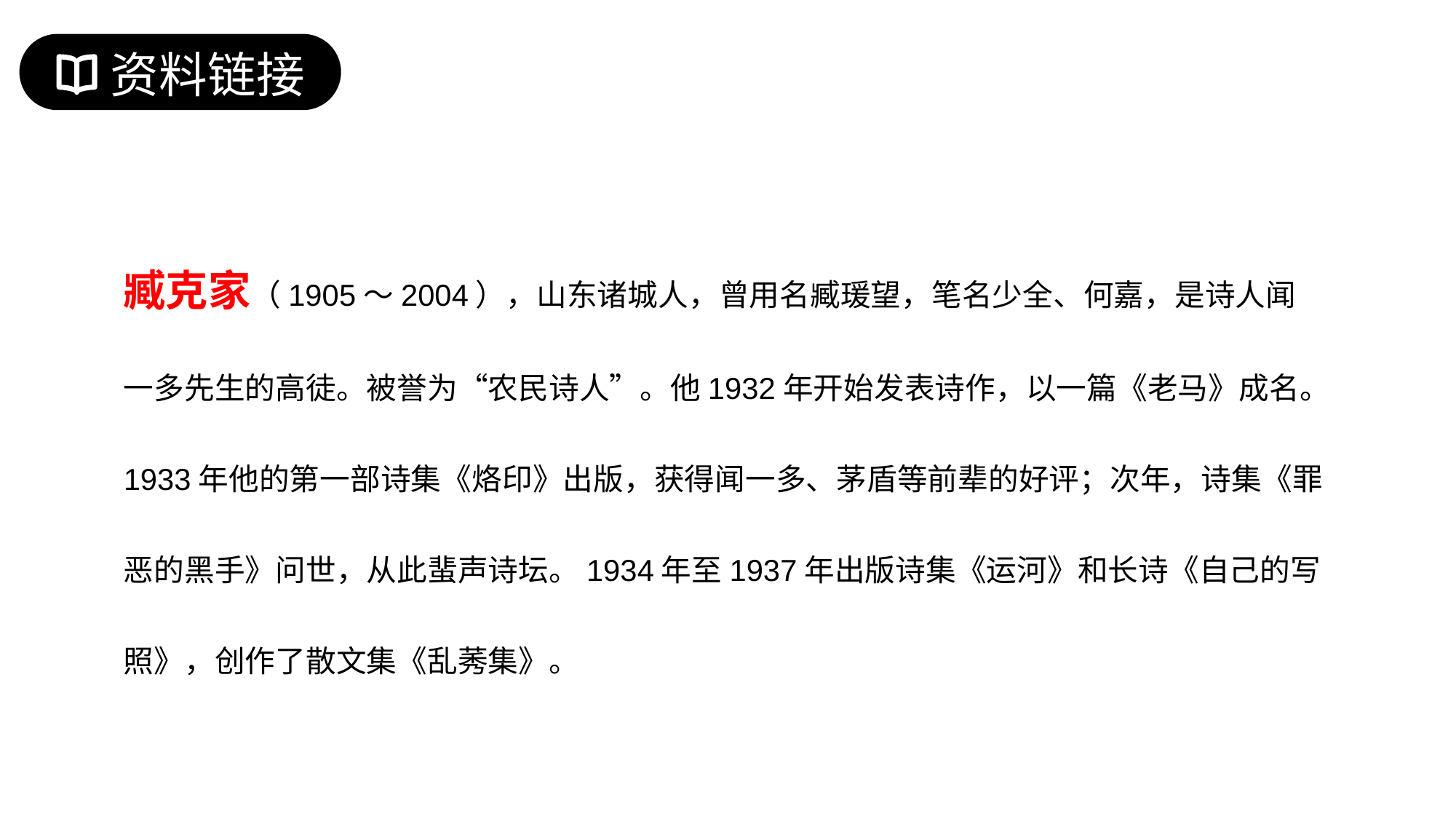

资料链接
臧克家（1905～2004），山东诸城人，曾用名臧瑗望，笔名少全、何嘉，是诗人闻一多先生的高徒。被誉为“农民诗人”。他1932年开始发表诗作，以一篇《老马》成名。1933年他的第一部诗集《烙印》出版，获得闻一多、茅盾等前辈的好评；次年，诗集《罪恶的黑手》问世，从此蜚声诗坛。1934年至1937年出版诗集《运河》和长诗《自己的写照》，创作了散文集《乱莠集》。